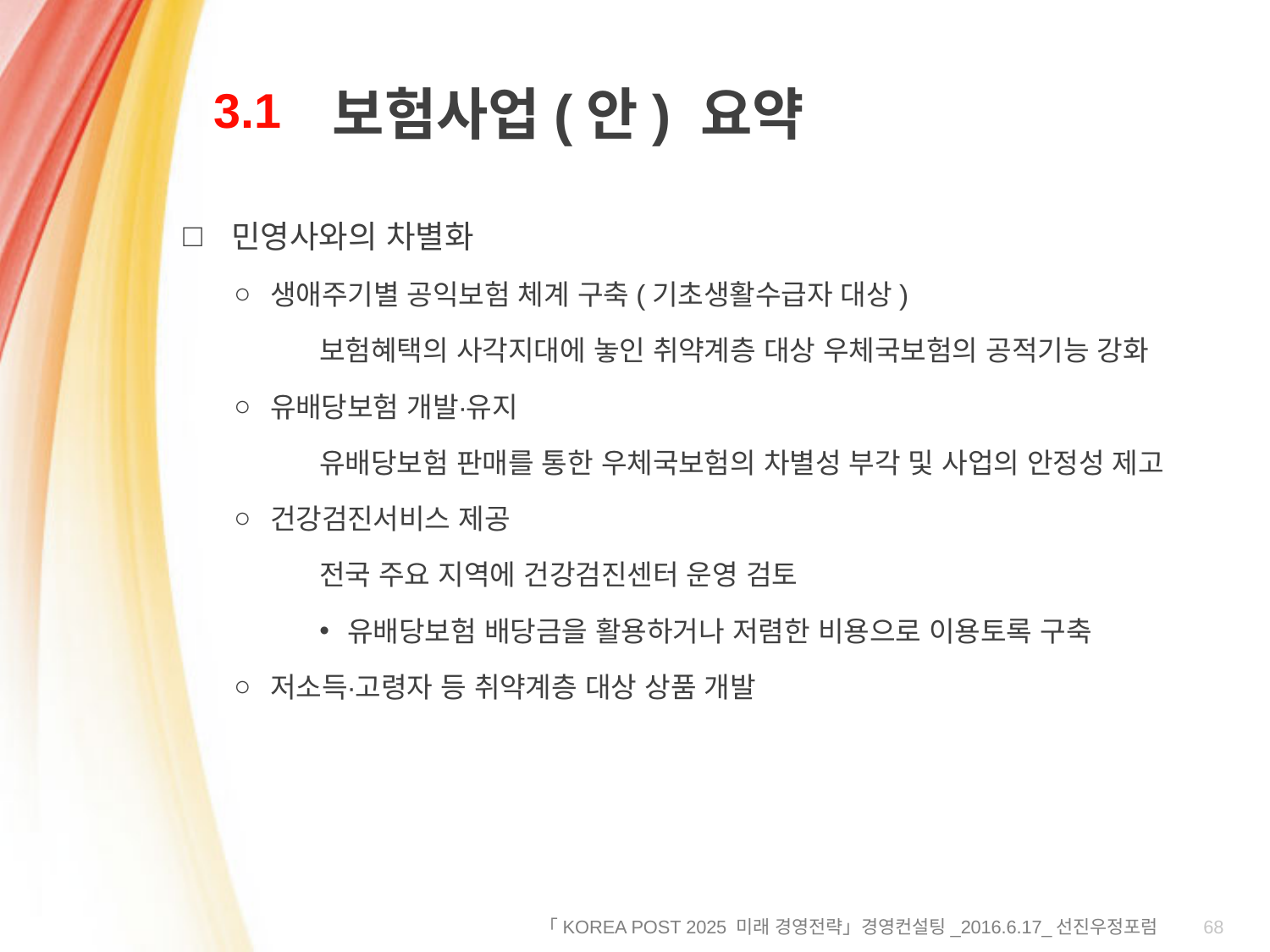

# 3.1
보험사업(안) 요약
 민영사와의 차별화
생애주기별 공익보험 체계 구축(기초생활수급자 대상)
보험혜택의 사각지대에 놓인 취약계층 대상 우체국보험의 공적기능 강화
유배당보험 개발∙유지
유배당보험 판매를 통한 우체국보험의 차별성 부각 및 사업의 안정성 제고
건강검진서비스 제공
전국 주요 지역에 건강검진센터 운영 검토
 유배당보험 배당금을 활용하거나 저렴한 비용으로 이용토록 구축
저소득∙고령자 등 취약계층 대상 상품 개발
68